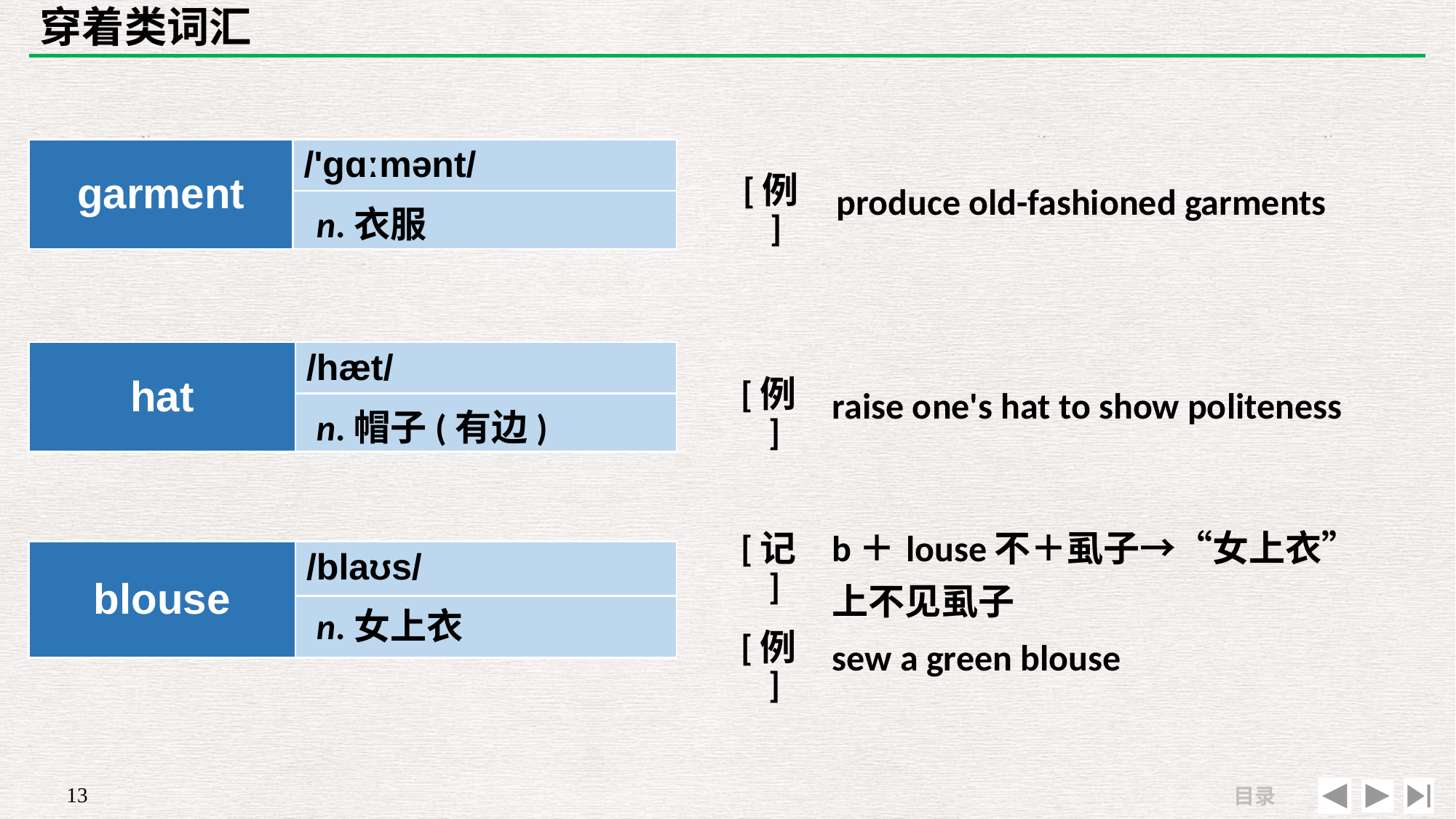

# 穿着类词汇

|  |  |
| --- | --- |
| [例] | produce old-fashioned garments |
| garment | /'ɡɑːmənt/ |
| --- | --- |
|  |  |
n.衣服
|  |  |
| --- | --- |
| [例] | raise one's hat to show politeness |
| hat | /hæt/ |
| --- | --- |
|  |  |
n.帽子(有边)
| [记] | b＋louse不＋虱子→“女上衣”上不见虱子 |
| --- | --- |
| [例] | sew a green blouse |
| blouse | /blaʊs/ |
| --- | --- |
|  |  |
n.女上衣